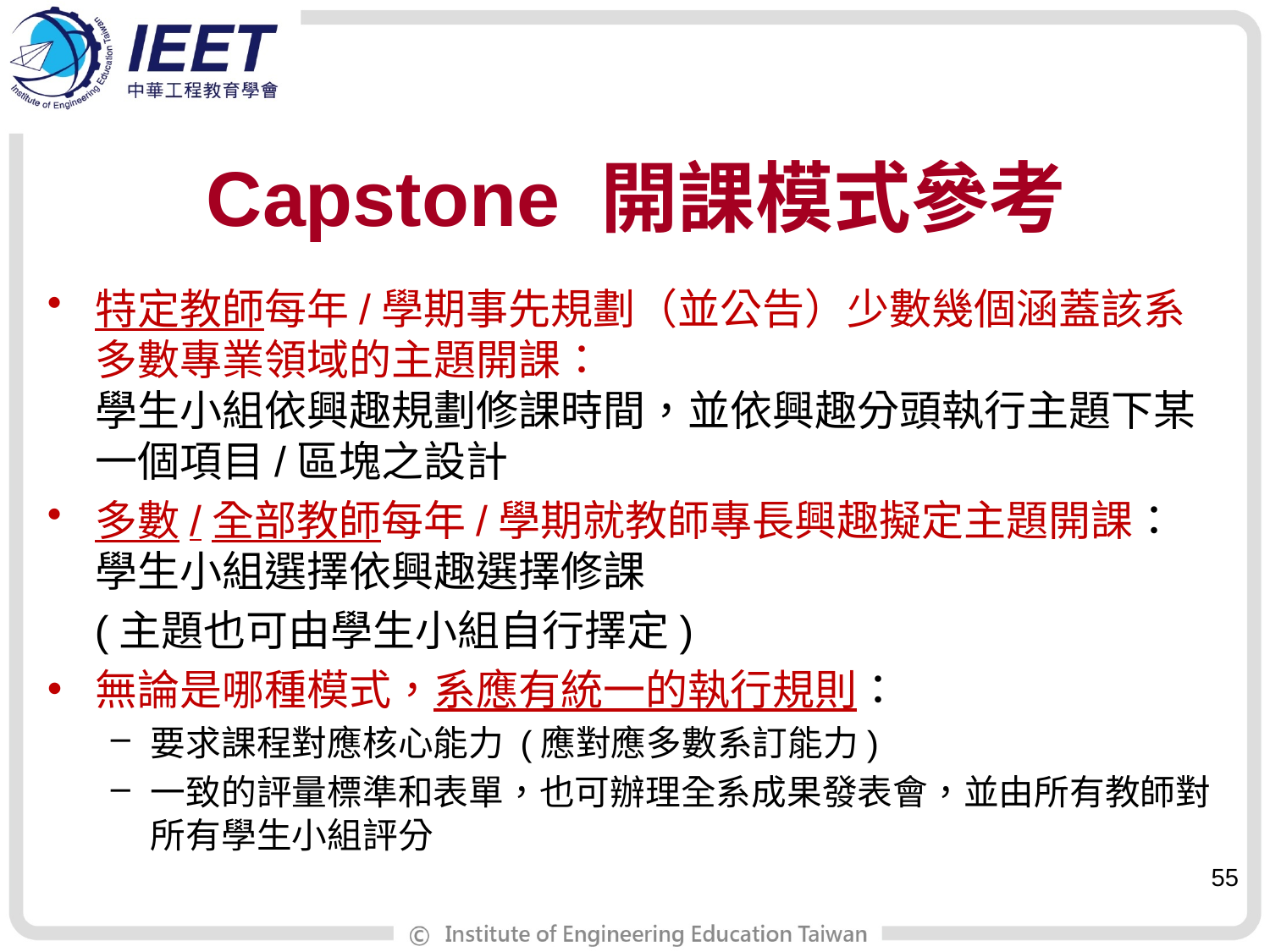

# Capstone 開課模式參考
特定教師每年/學期事先規劃（並公告）少數幾個涵蓋該系
多數專業領域的主題開課：
學生小組依興趣規劃修課時間，並依興趣分頭執行主題下某一個項目/區塊之設計
多數/全部教師每年/學期就教師專長興趣擬定主題開課：
學生小組選擇依興趣選擇修課
    (主題也可由學生小組自行擇定)
無論是哪種模式，系應有統一的執行規則：
要求課程對應核心能力 (應對應多數系訂能力)
一致的評量標準和表單，也可辦理全系成果發表會，並由所有教師對所有學生小組評分

55